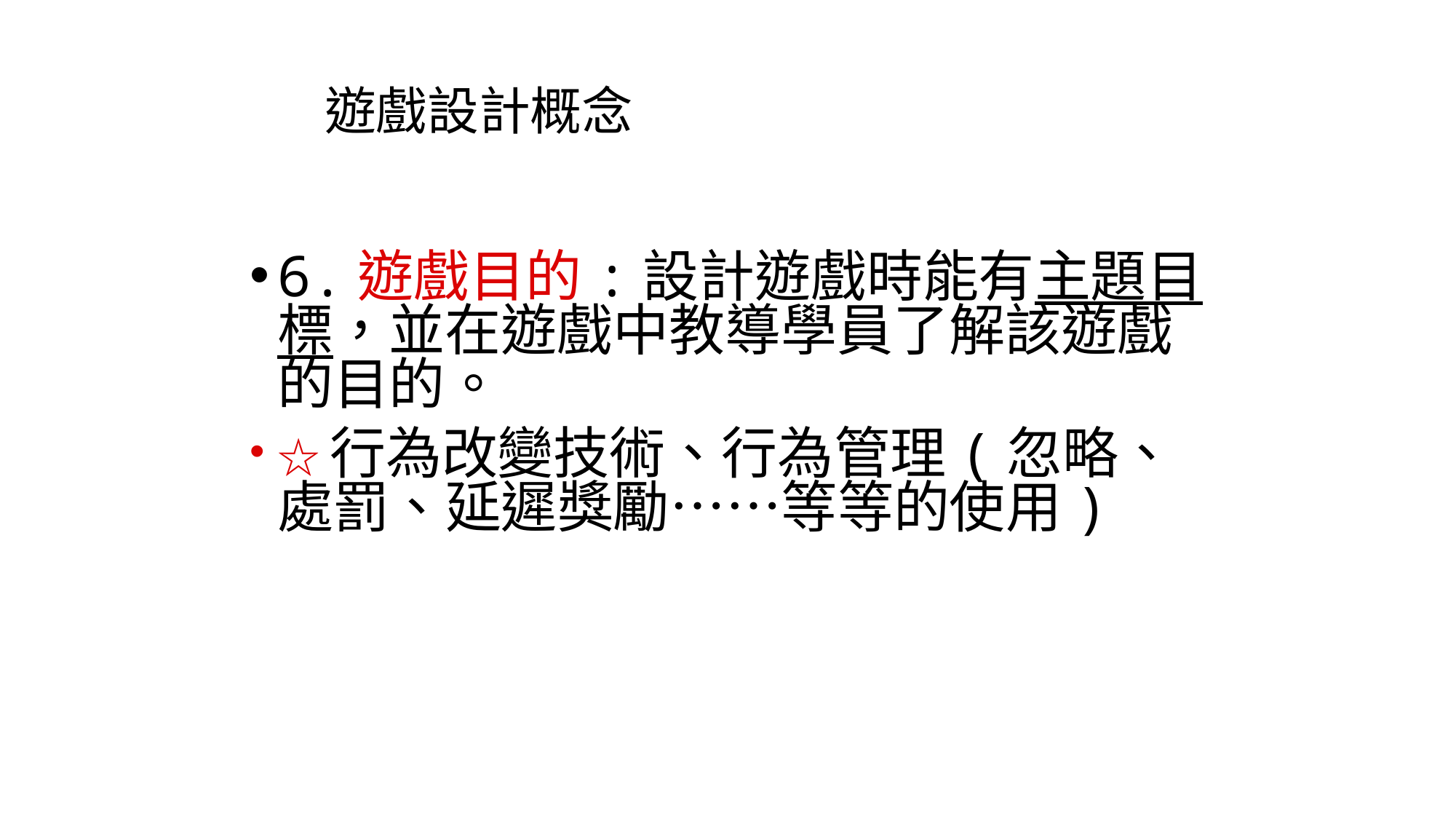

# 遊戲設計概念
6.遊戲目的:設計遊戲時能有主題目標，並在遊戲中教導學員了解該遊戲的目的。
☆行為改變技術、行為管理(忽略、處罰、延遲獎勵……等等的使用)